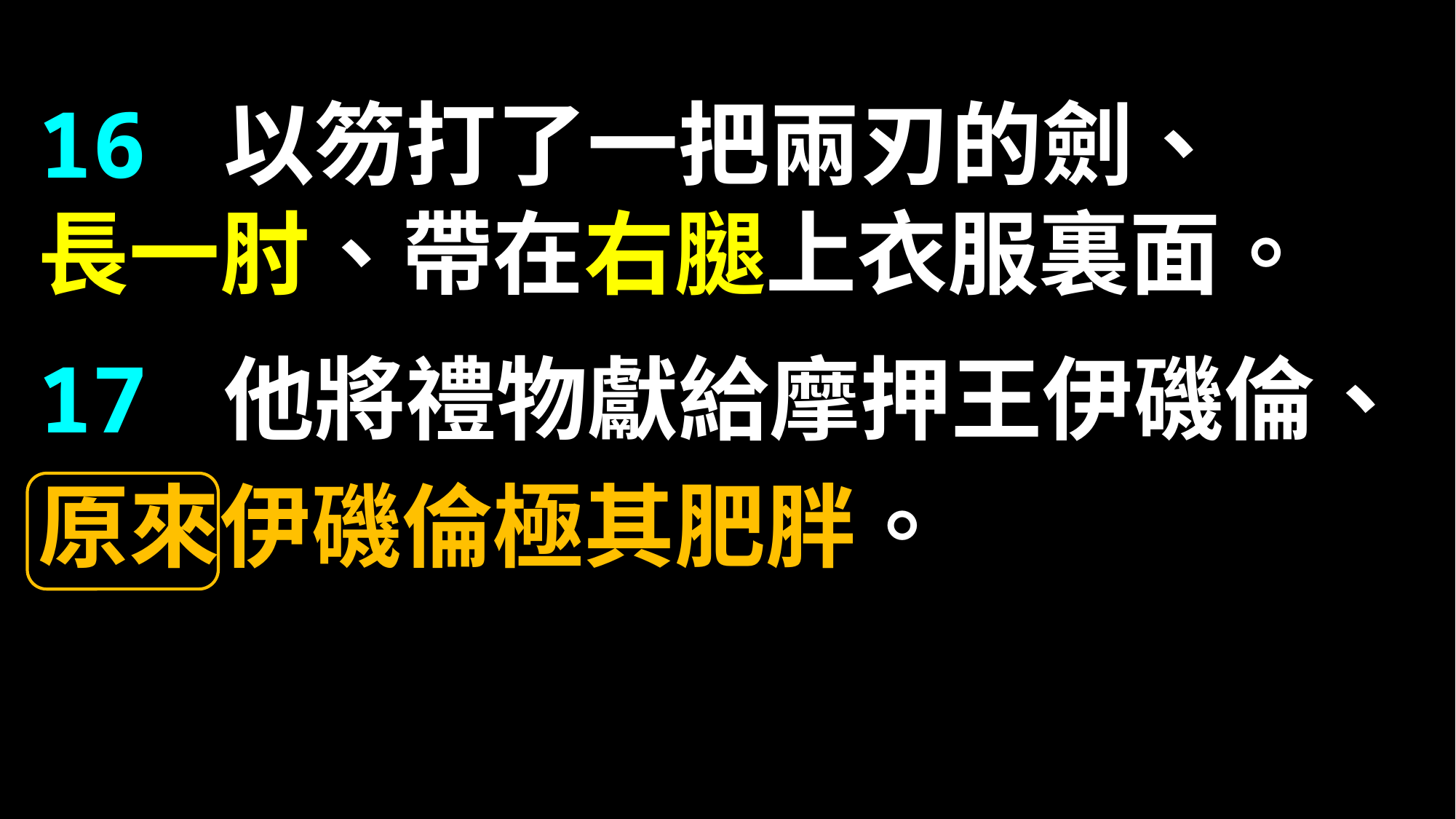

16 以笏打了一把兩刃的劍、
長一肘、帶在右腿上衣服裏面。
17 他將禮物獻給摩押王伊磯倫、
原來伊磯倫極其肥胖。